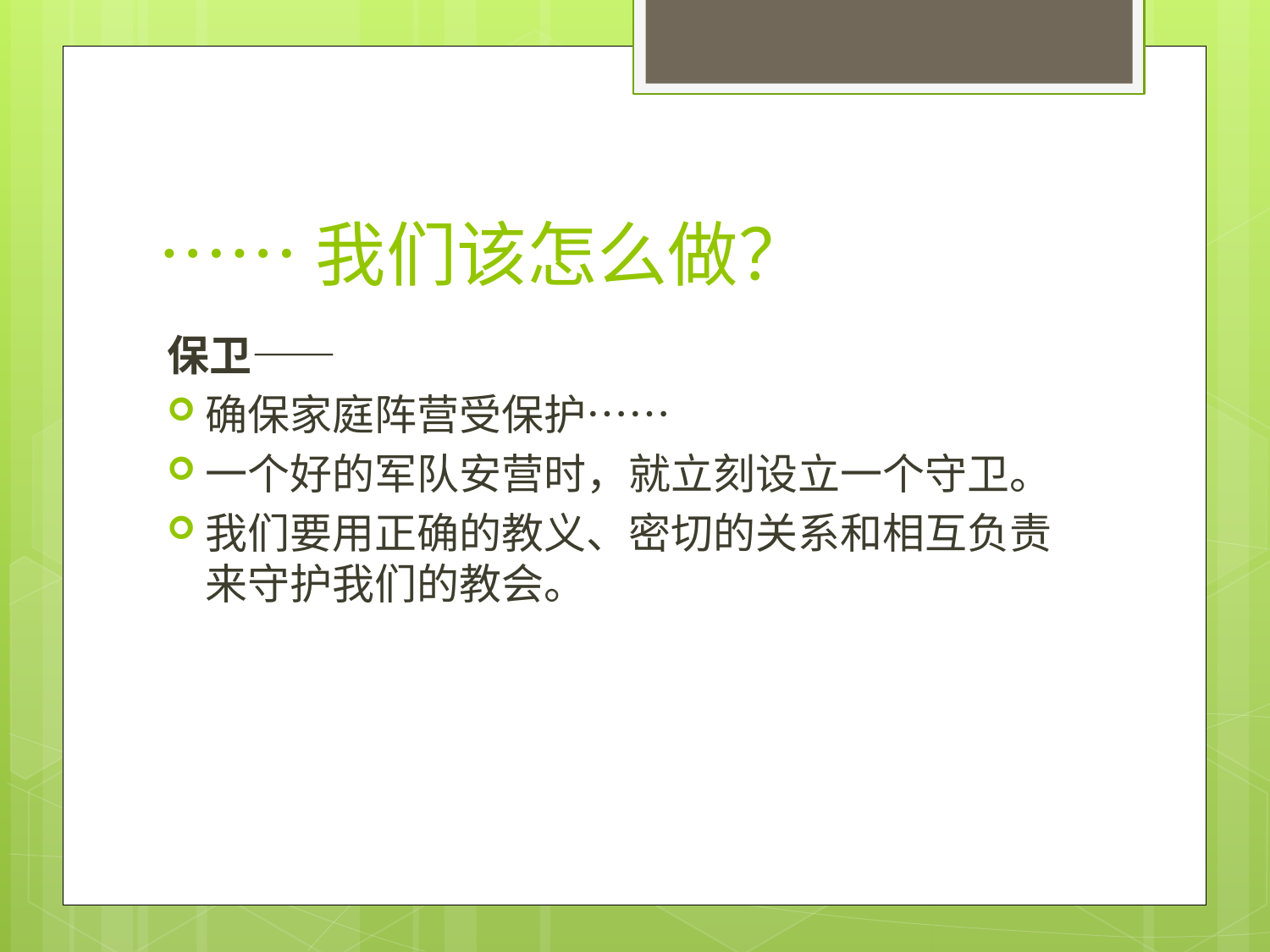

# ……我们该怎么做？
保卫——
确保家庭阵营受保护……
一个好的军队安营时，就立刻设立一个守卫。
我们要用正确的教义、密切的关系和相互负责来守护我们的教会。